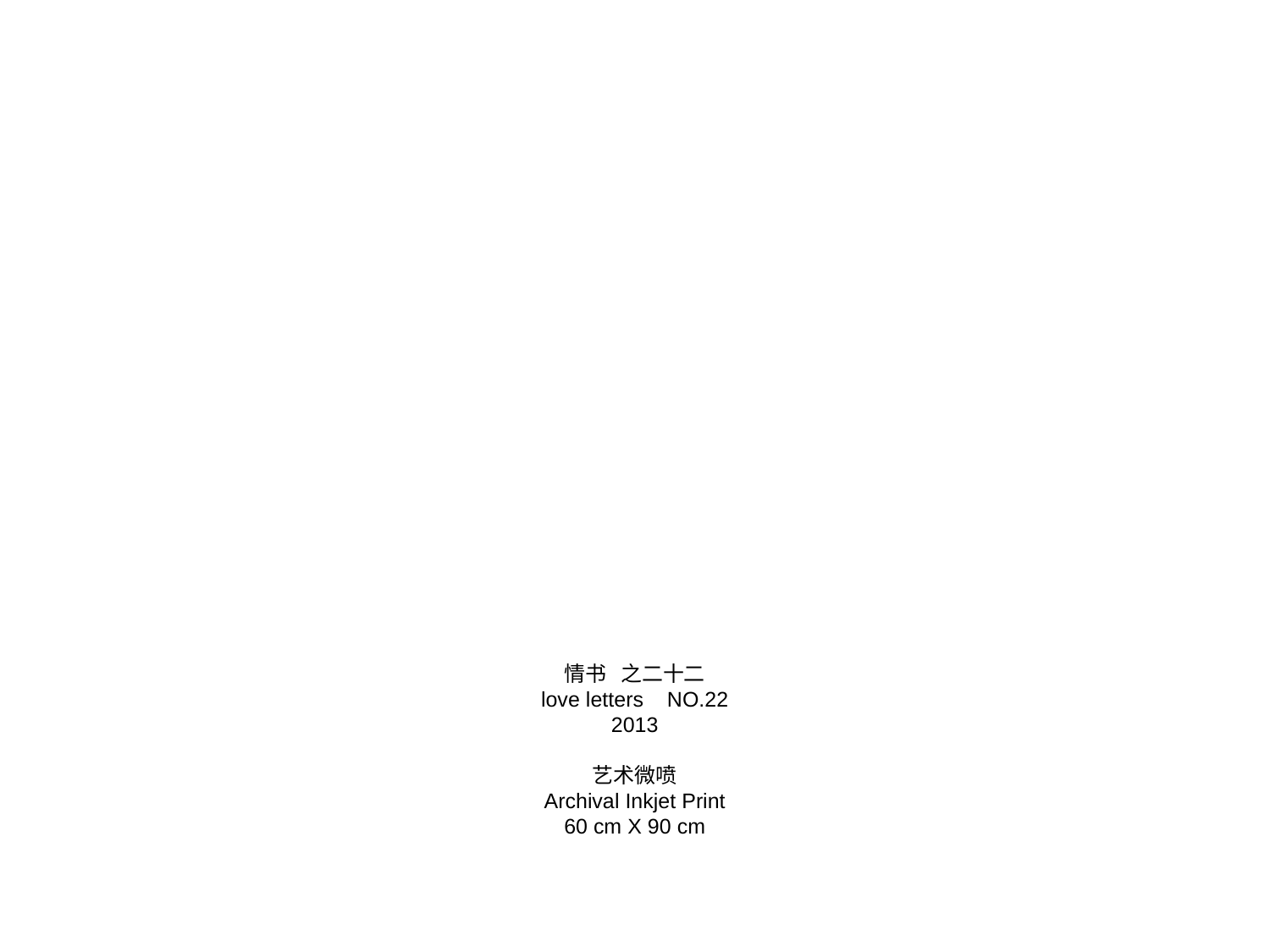

情书   之二十二
love letters    NO.22
2013

艺术微喷
Archival Inkjet Print
60 cm X 90 cm